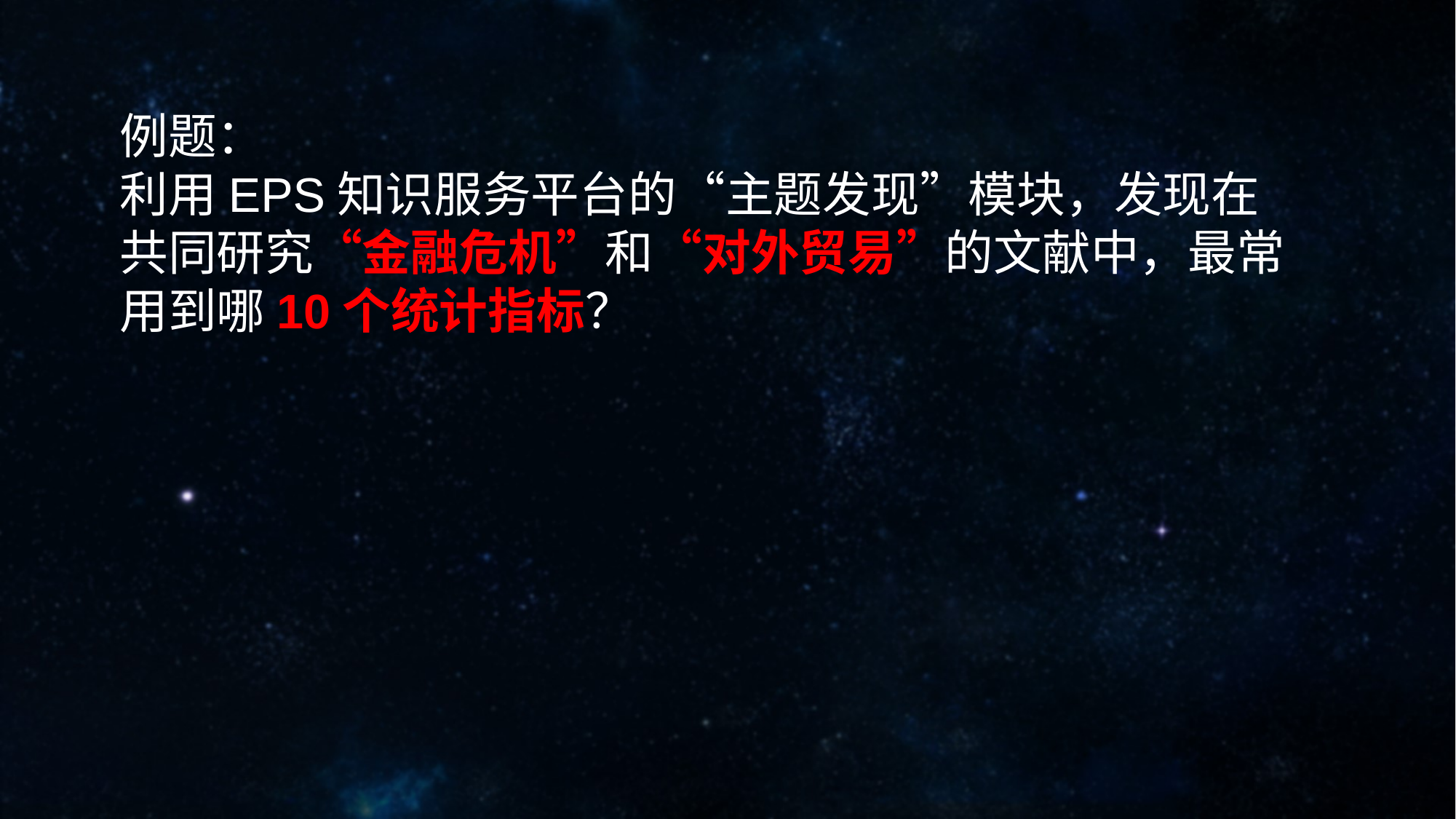

例题：
利用EPS知识服务平台的“主题发现”模块，发现在共同研究“金融危机”和“对外贸易”的文献中，最常用到哪10个统计指标？